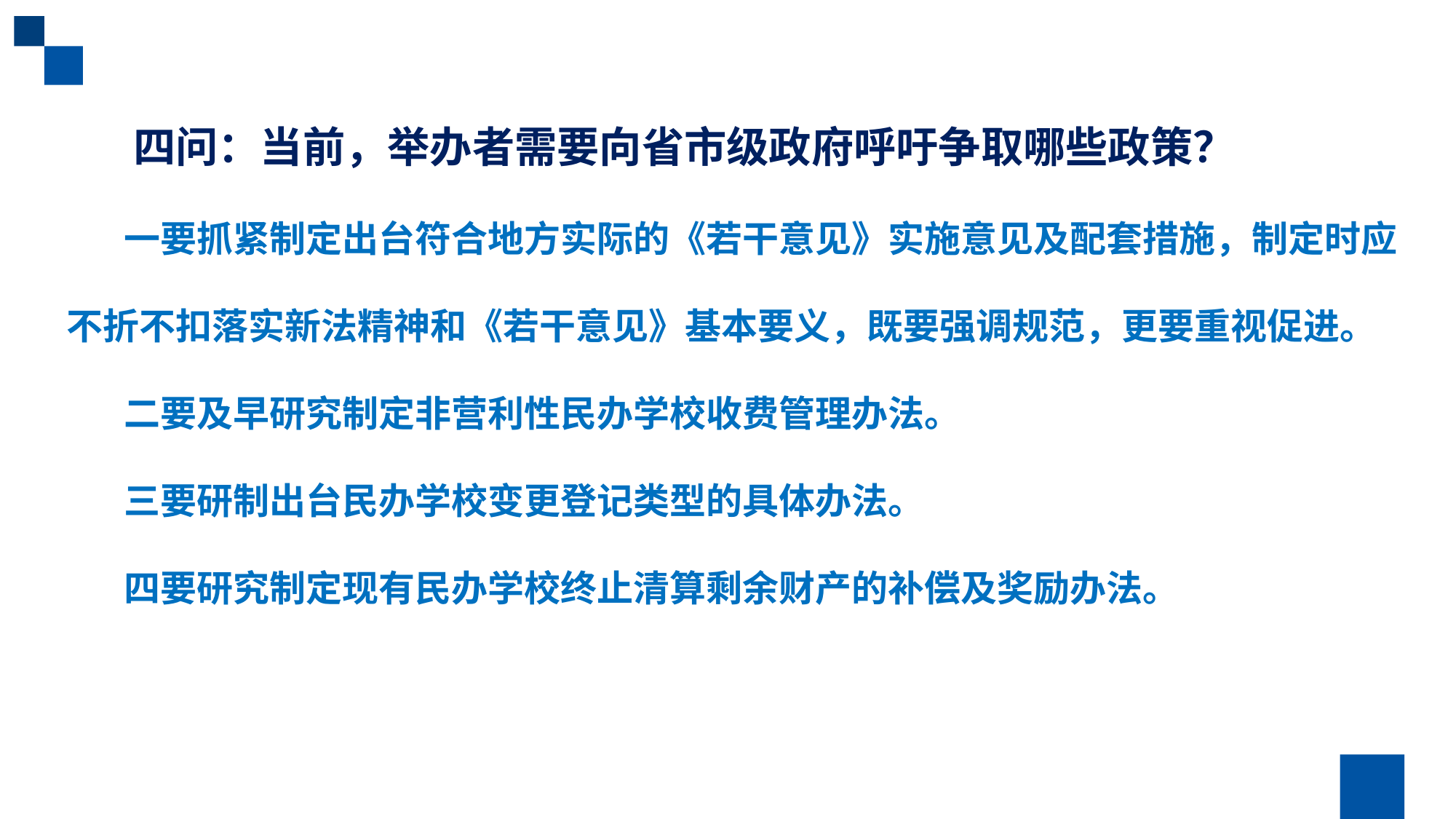

四问：当前，举办者需要向省市级政府呼吁争取哪些政策？
      一要抓紧制定出台符合地方实际的《若干意见》实施意见及配套措施，制定时应不折不扣落实新法精神和《若干意见》基本要义，既要强调规范，更要重视促进。
      二要及早研究制定非营利性民办学校收费管理办法。
      三要研制出台民办学校变更登记类型的具体办法。
      四要研究制定现有民办学校终止清算剩余财产的补偿及奖励办法。

71